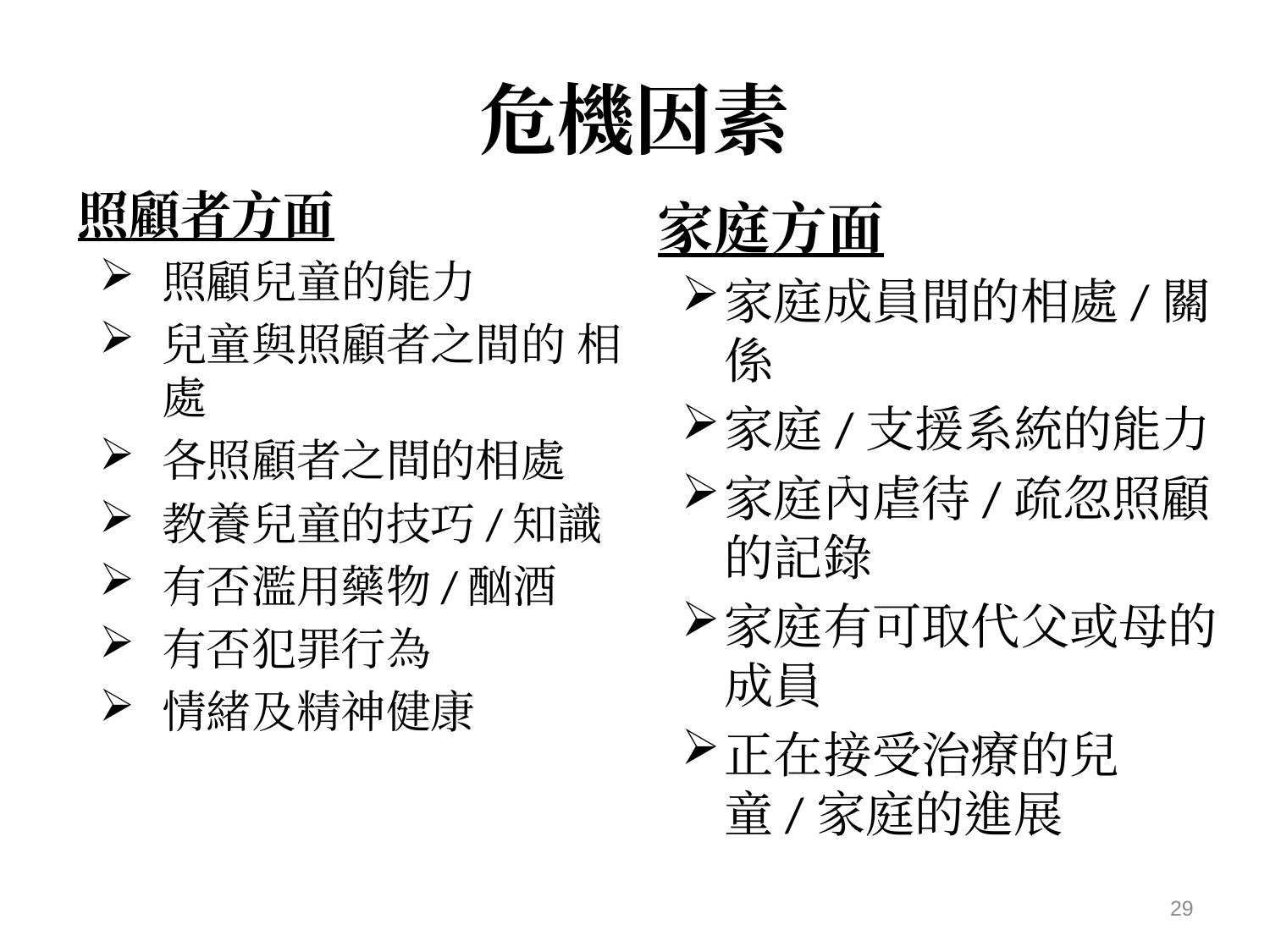

# 危機因素
照顧者方面
照顧兒童的能力
兒童與照顧者之間的 相處
各照顧者之間的相處
教養兒童的技巧/知識
有否濫用藥物/酗酒
有否犯罪行為
情緒及精神健康
家庭方面
家庭成員間的相處/關係
家庭/支援系統的能力
家庭內虐待/疏忽照顧的記錄
家庭有可取代父或母的成員
正在接受治療的兒童/家庭的進展
29